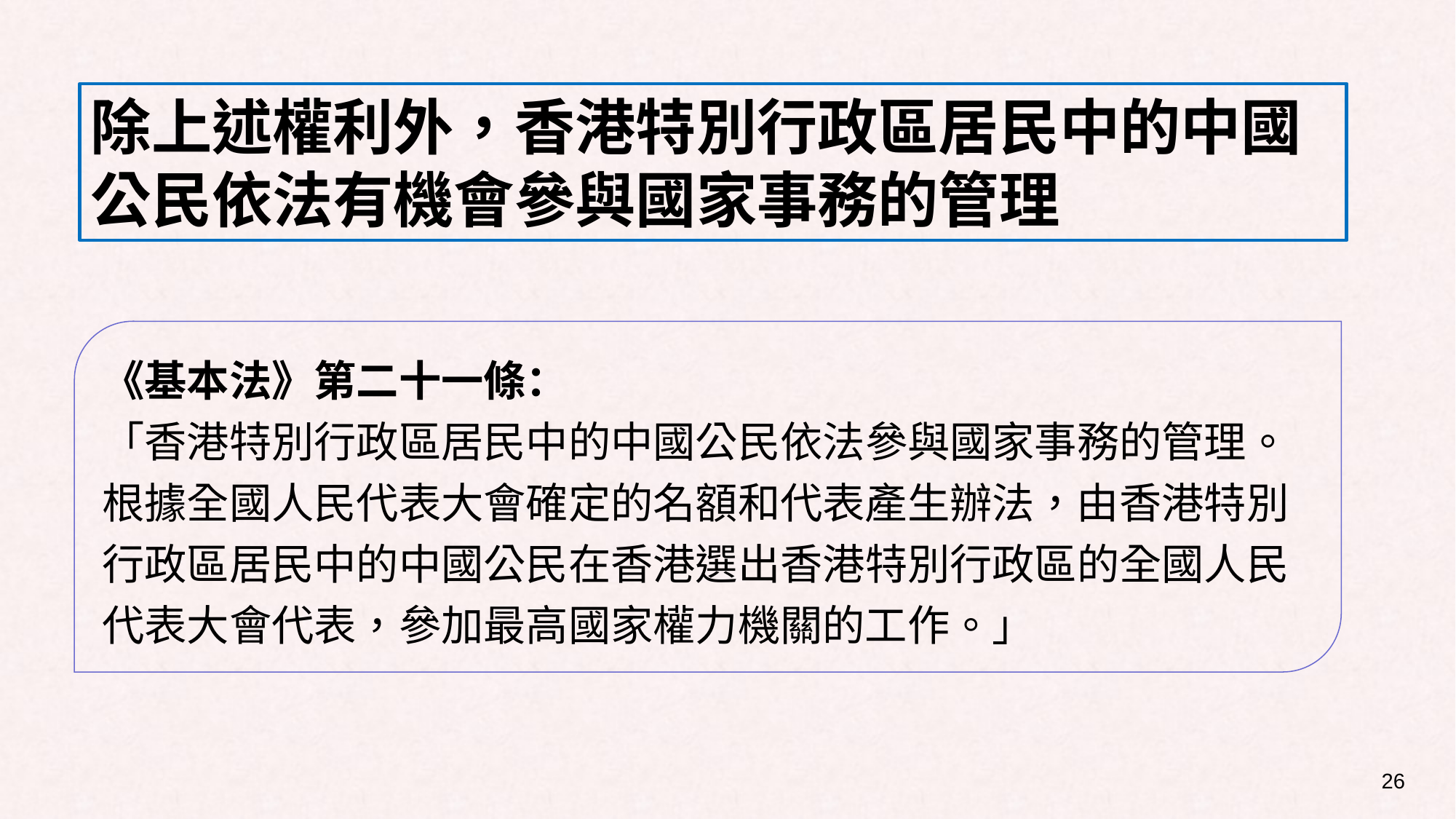

除上述權利外，香港特別行政區居民中的中國公民依法有機會參與國家事務的管理
《基本法》第二十一條：
「香港特別行政區居民中的中國公民依法參與國家事務的管理。
根據全國人民代表大會確定的名額和代表產生辦法，由香港特別行政區居民中的中國公民在香港選出香港特別行政區的全國人民代表大會代表，參加最高國家權力機關的工作。」
26